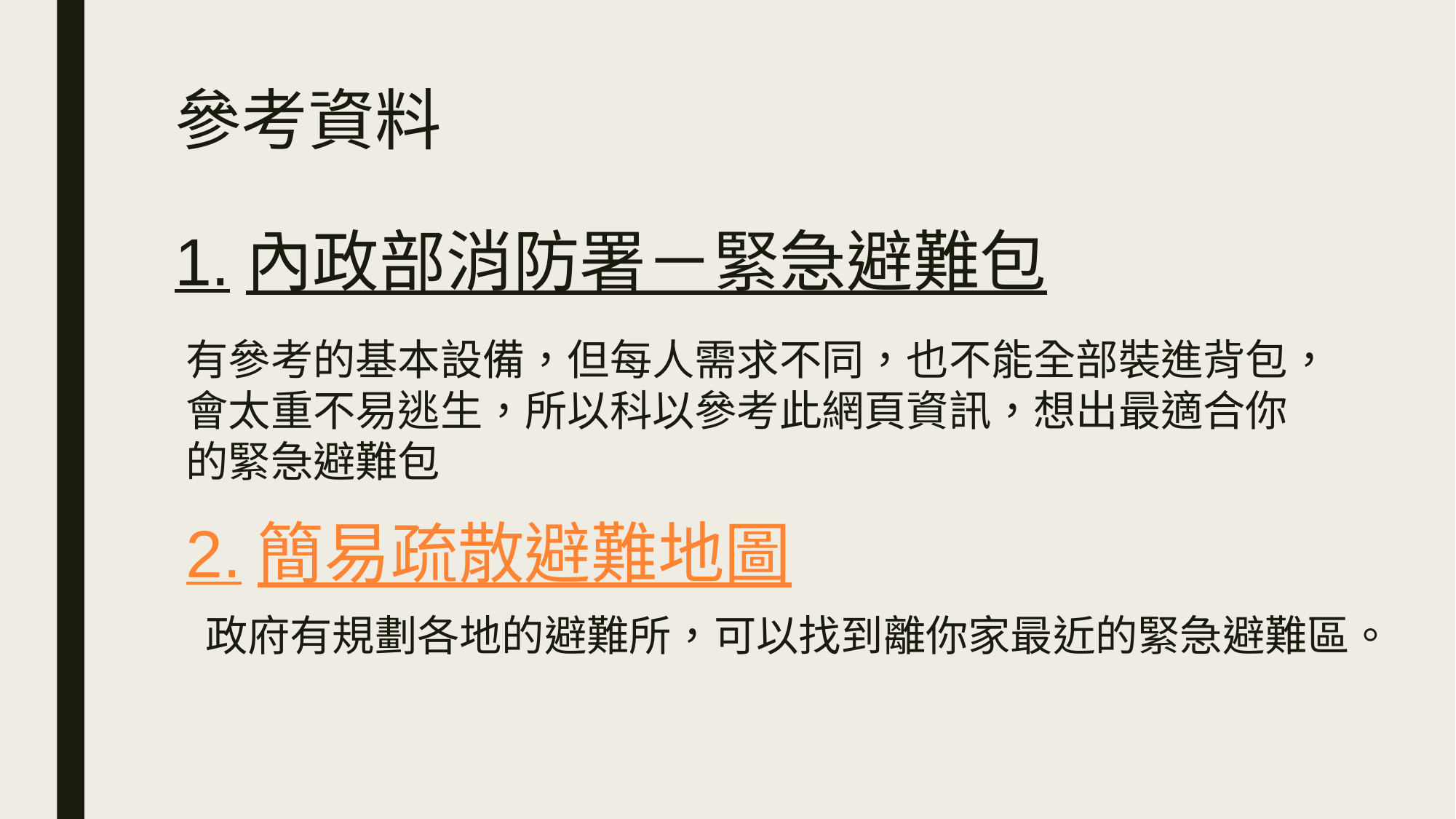

# 參考資料
1.內政部消防署－緊急避難包
有參考的基本設備，但每人需求不同，也不能全部裝進背包，會太重不易逃生，所以科以參考此網頁資訊，想出最適合你的緊急避難包
2.簡易疏散避難地圖
政府有規劃各地的避難所，可以找到離你家最近的緊急避難區。